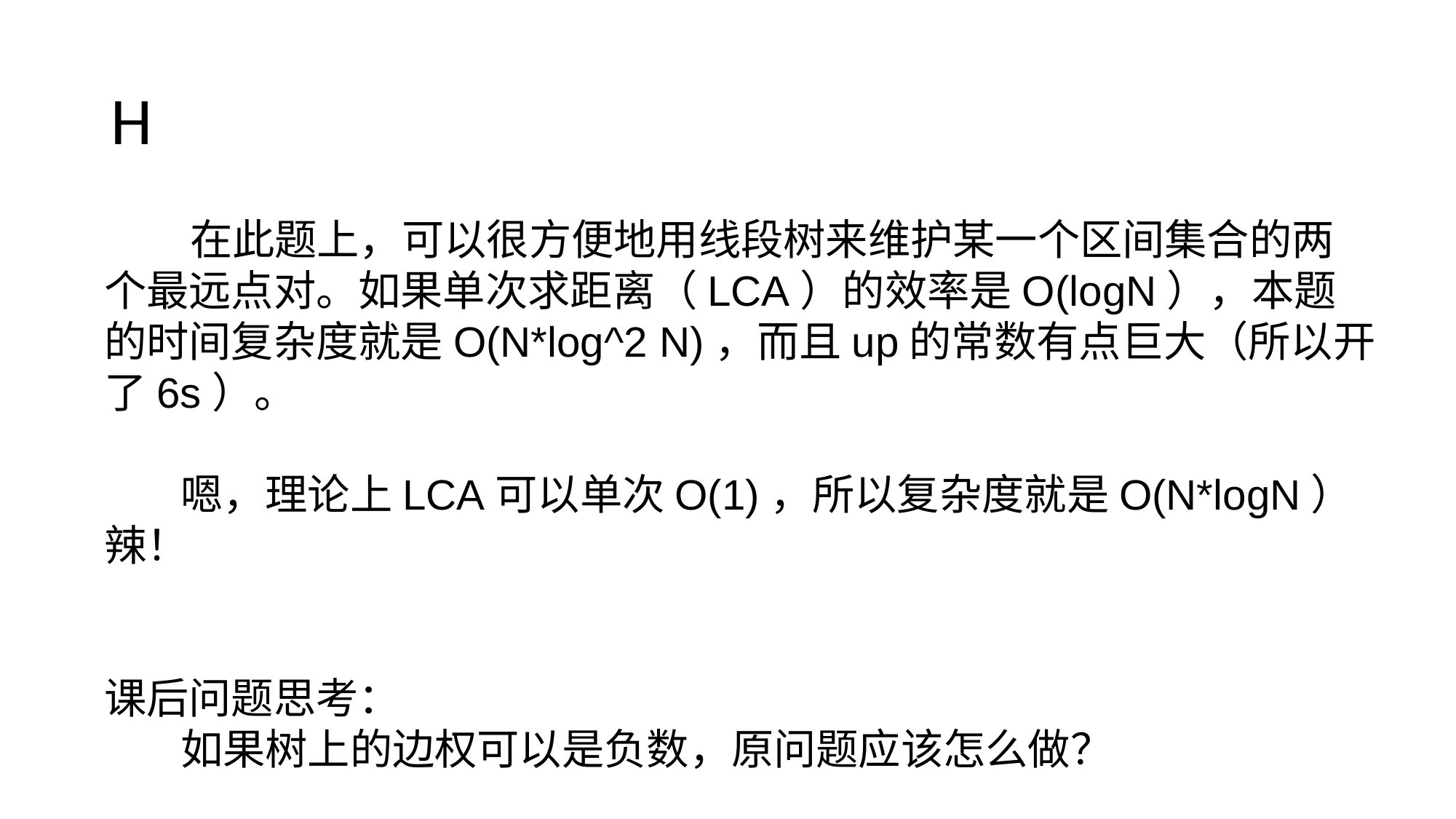

H
        在此题上，可以很方便地用线段树来维护某一个区间集合的两个最远点对。如果单次求距离（LCA）的效率是O(logN），本题的时间复杂度就是O(N*log^2 N)，而且up的常数有点巨大（所以开了6s）。

       嗯，理论上LCA可以单次O(1)，所以复杂度就是O(N*logN）辣！

课后问题思考：
       如果树上的边权可以是负数，原问题应该怎么做？